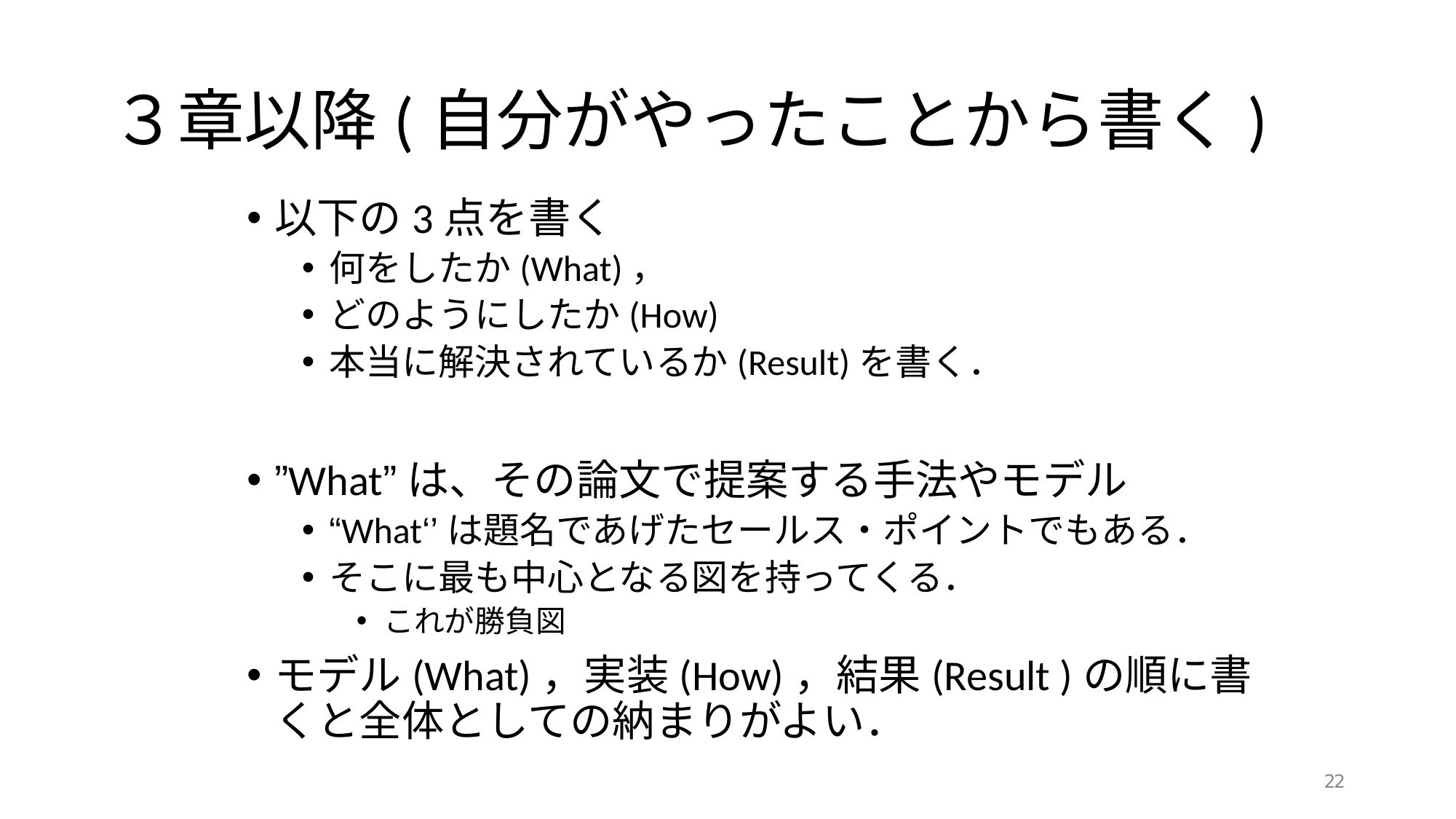

# ３章以降(自分がやったことから書く)
以下の3点を書く
何をしたか(What)，
どのようにしたか(How)
本当に解決されているか(Result)を書く．

”What”は、その論文で提案する手法やモデル
“What‘’は題名であげたセールス・ポイントでもある．
そこに最も中心となる図を持ってくる．
これが勝負図
モデル(What)，実装(How)，結果(Result )の順に書くと全体としての納まりがよい．
22